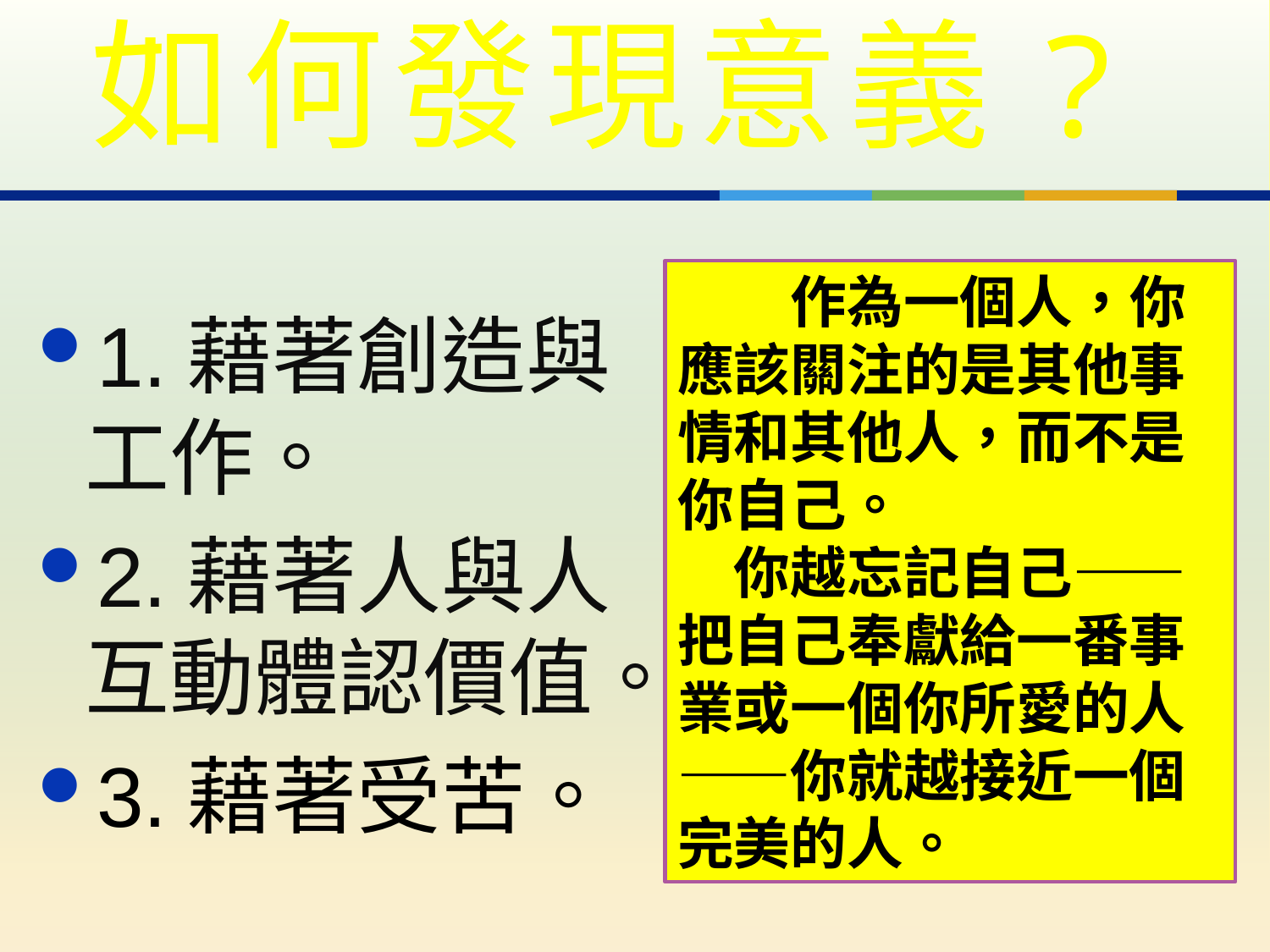

# 如何發現意義?
　　作為一個人，你應該關注的是其他事情和其他人，而不是你自己。
　你越忘記自己——把自己奉獻給一番事業或一個你所愛的人——你就越接近一個完美的人。
1.藉著創造與工作。
2.藉著人與人互動體認價值。
3.藉著受苦。